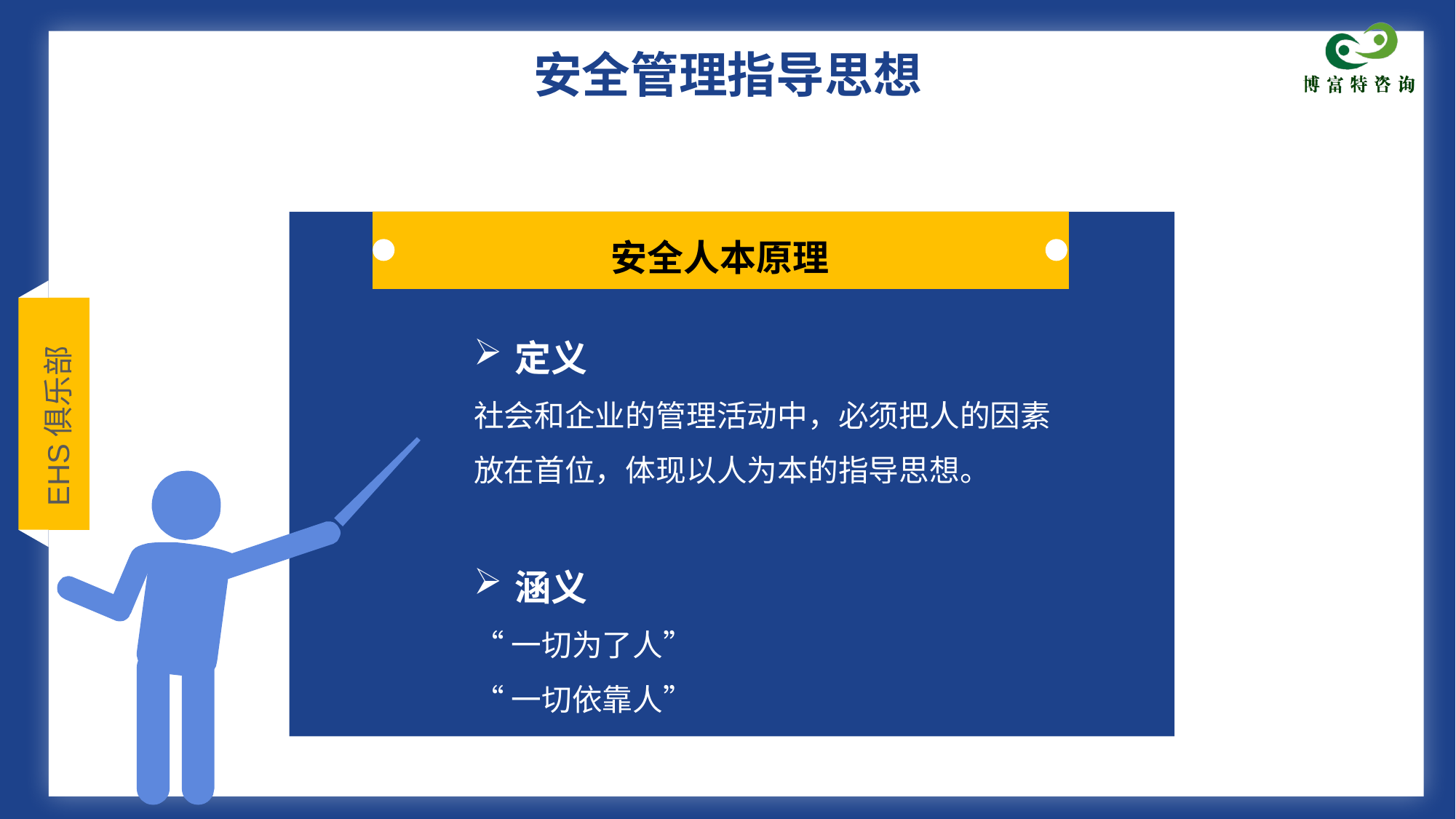

安全管理指导思想

安全人本原理

定义
社会和企业的管理活动中，必须把人的因素放在首位，体现以人为本的指导思想。

涵义
“一切为了人”
“一切依靠人”